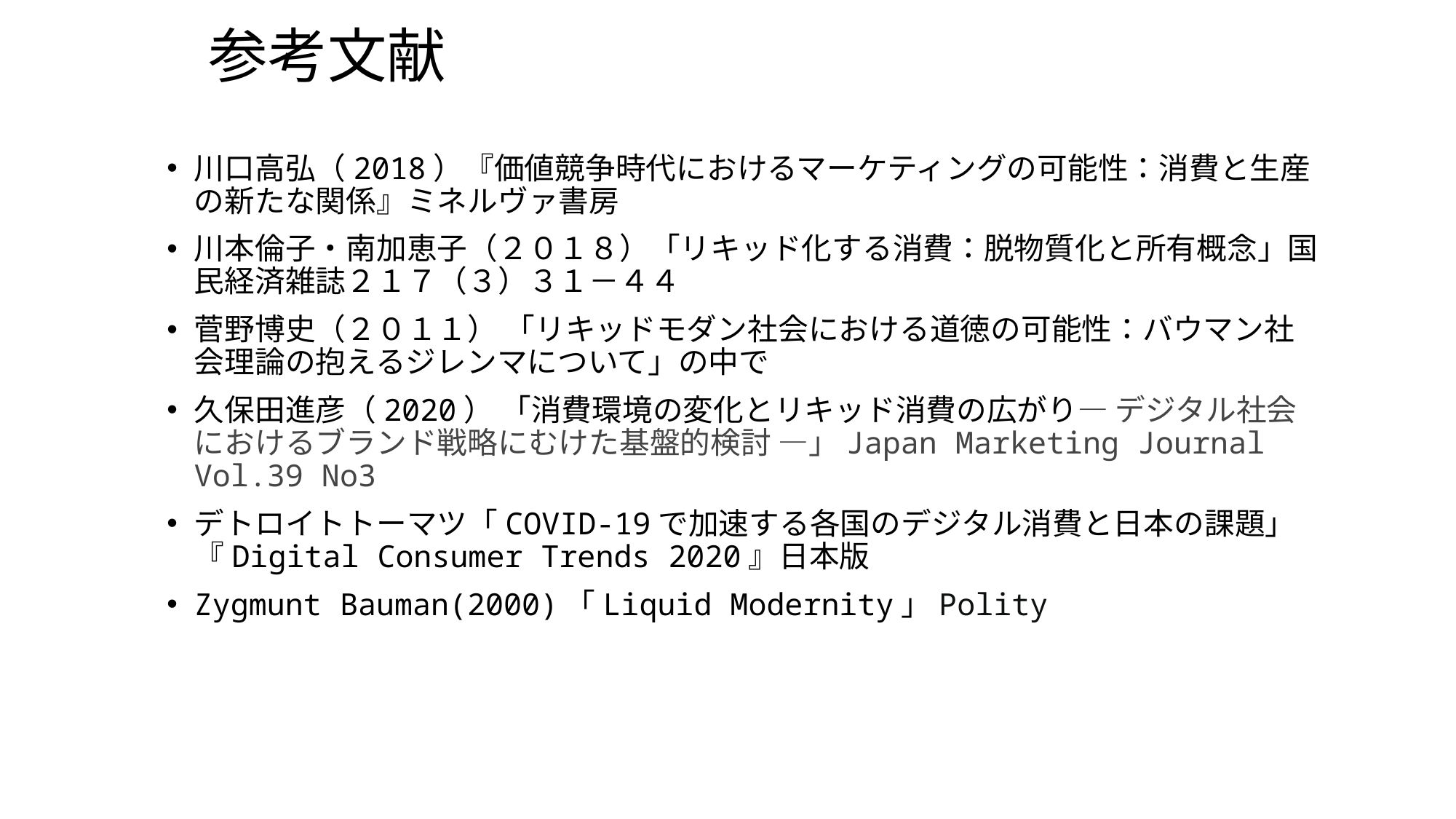

# 参考文献

川口高弘（2018）『価値競争時代におけるマーケティングの可能性：消費と生産の新たな関係』ミネルヴァ書房
川本倫子・南加恵子（２０１８）「リキッド化する消費：脱物質化と所有概念」国民経済雑誌２１７（３）３１－４４
菅野博史（２０１１） 「リキッドモダン社会における道徳の可能性：バウマン社会理論の抱えるジレンマについて」の中で
久保田進彦（2020） 「消費環境の変化とリキッド消費の広がり― デジタル社会におけるブランド戦略にむけた基盤的検討 ―」Japan Marketing Journal Vol.39 No3
デトロイトトーマツ「COVID-19で加速する各国のデジタル消費と日本の課題」『Digital Consumer Trends 2020』日本版
Zygmunt Bauman(2000)「Liquid Modernity」Polity